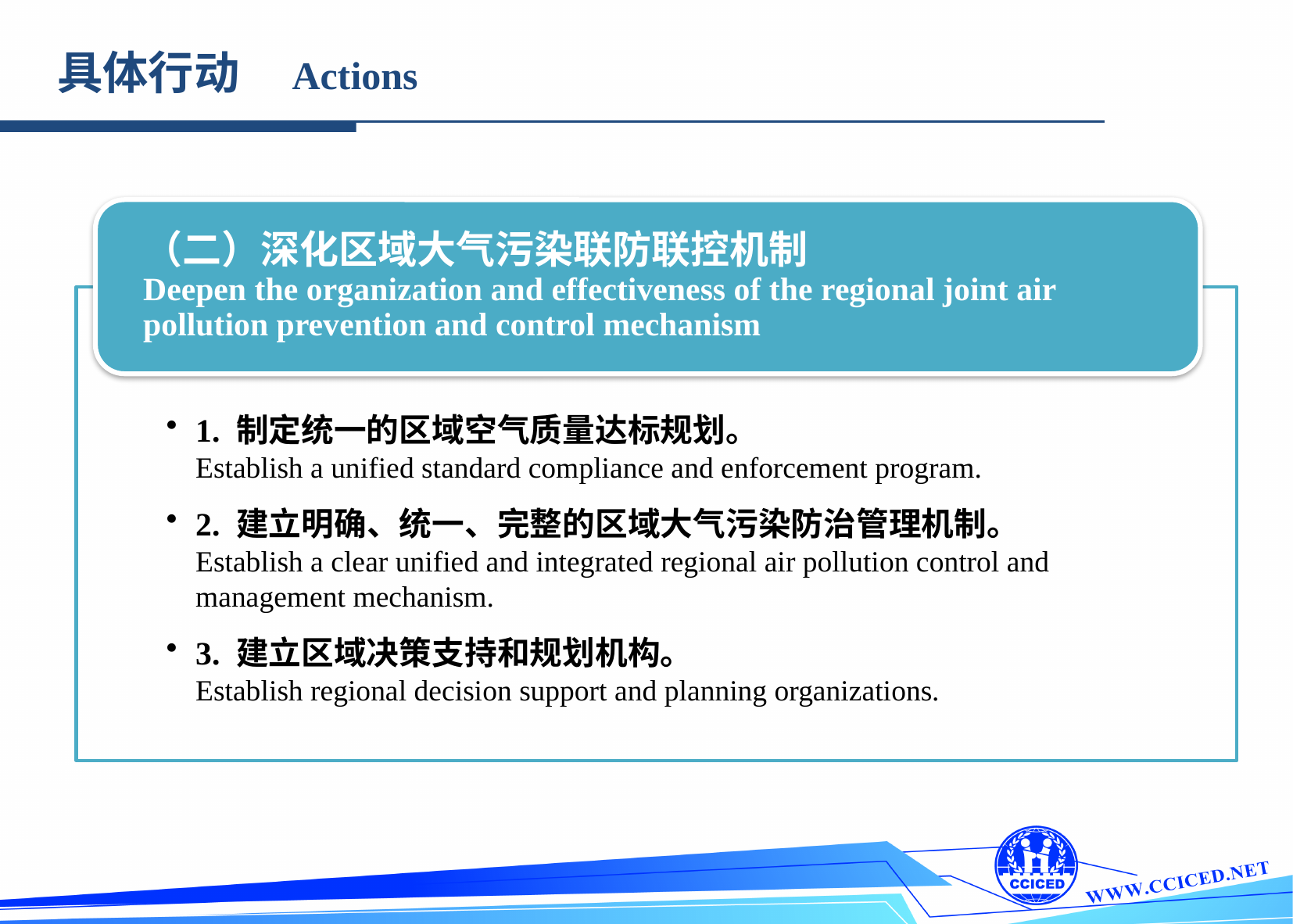

具体行动    Actions
1. 制定统一的区域空气质量达标规划。
Establish a unified standard compliance and enforcement program.
2. 建立明确、统一、完整的区域大气污染防治管理机制。
Establish a clear unified and integrated regional air pollution control and management mechanism.
3. 建立区域决策支持和规划机构。
Establish regional decision support and planning organizations.
（二）深化区域大气污染联防联控机制
Deepen the organization and effectiveness of the regional joint air pollution prevention and control mechanism